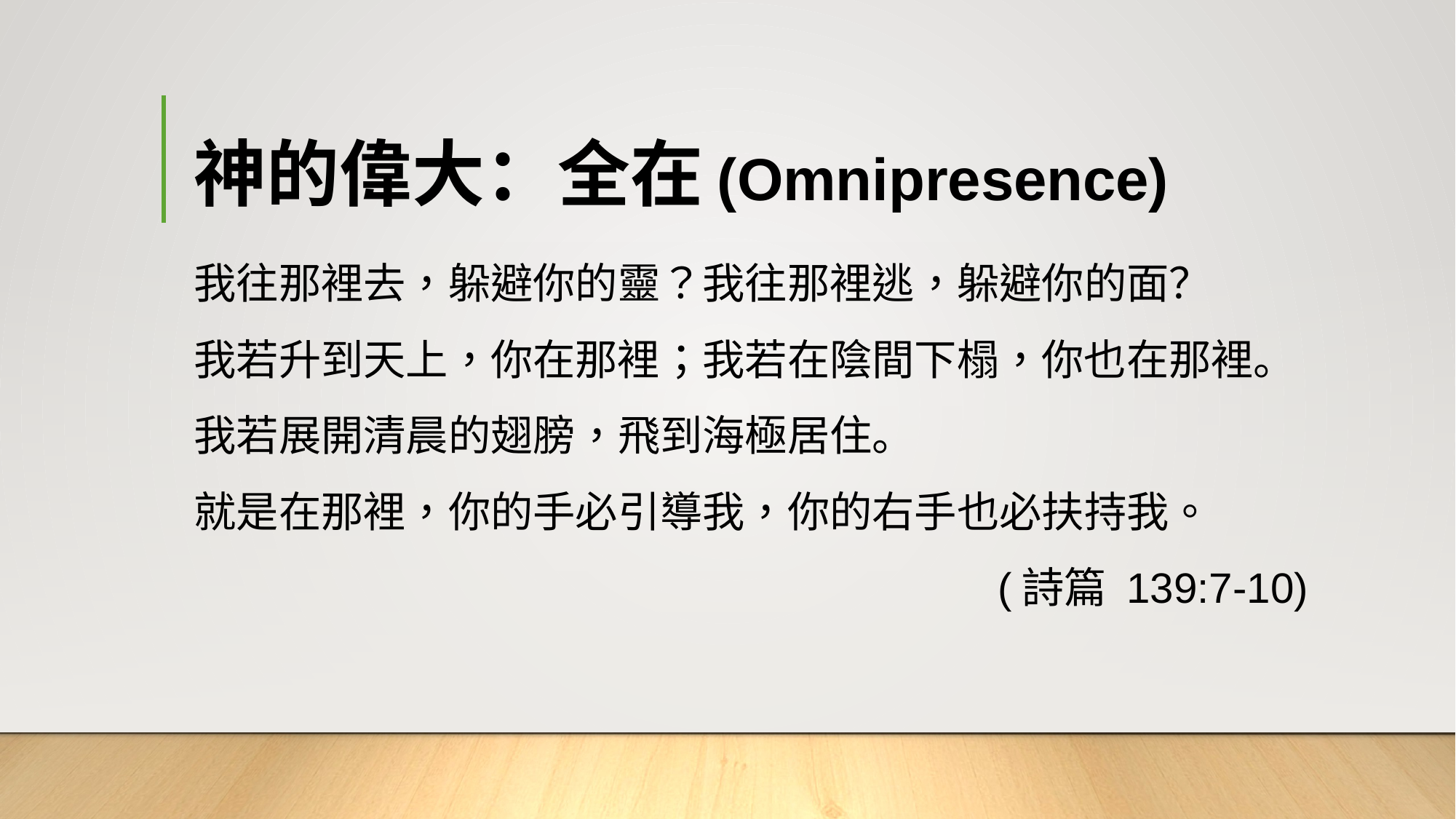

# 神的偉大：全在(Omnipresence)
我往那裡去，躲避你的靈？我往那裡逃，躲避你的面？
我若升到天上，你在那裡；我若在陰間下榻，你也在那裡。
我若展開清晨的翅膀，飛到海極居住。
就是在那裡，你的手必引導我，你的右手也必扶持我。
(詩篇 139:7-10)